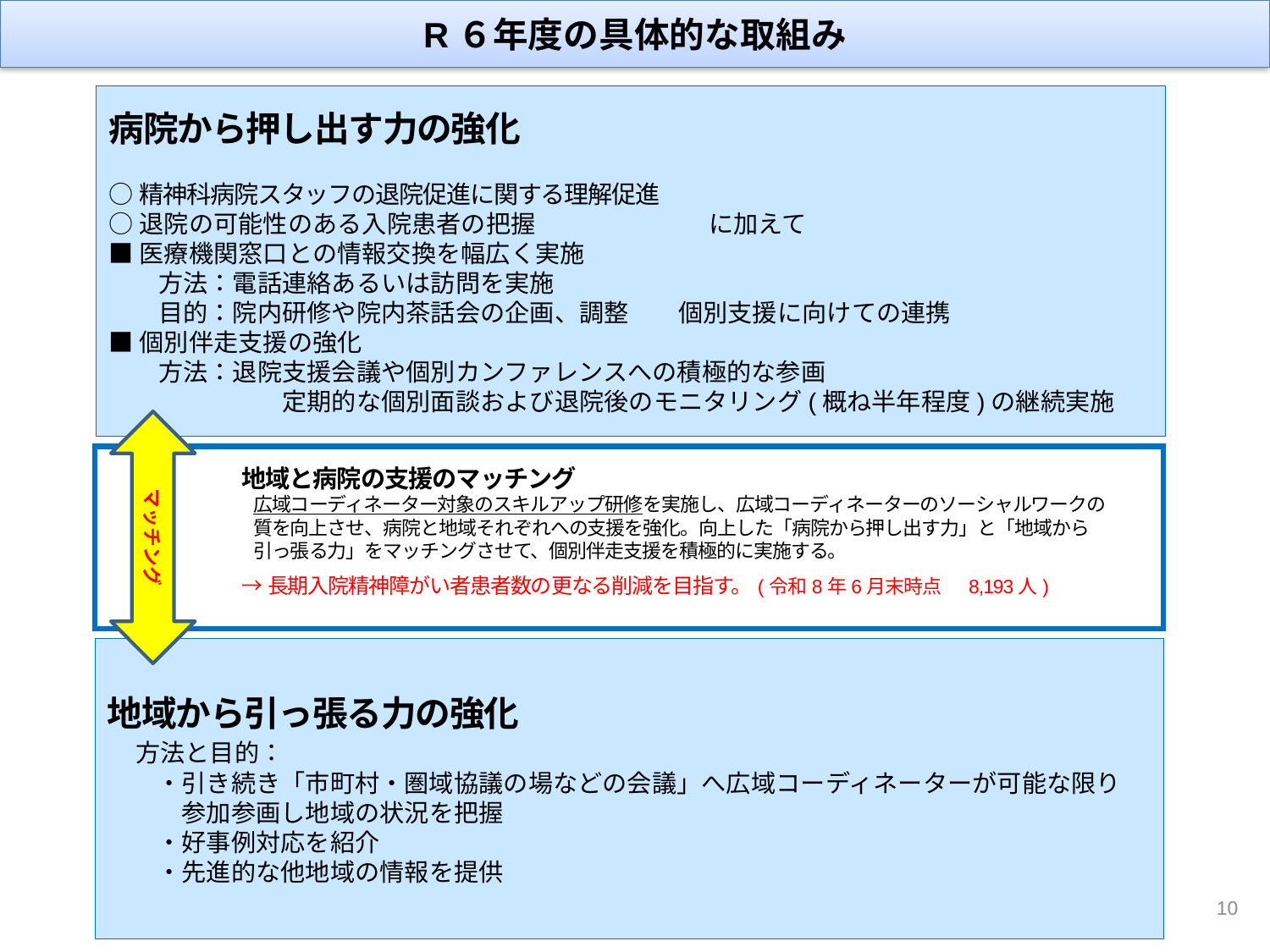

R６年度の具体的な取組み
病院から押し出す力の強化
○精神科病院スタッフの退院促進に関する理解促進
○退院の可能性のある入院患者の把握　　　　　　　に加えて
■医療機関窓口との情報交換を幅広く実施
　　方法：電話連絡あるいは訪問を実施
　　目的：院内研修や院内茶話会の企画、調整　　個別支援に向けての連携
■個別伴走支援の強化
　　方法：退院支援会議や個別カンファレンスへの積極的な参画
　　　　　　　定期的な個別面談および退院後のモニタリング(概ね半年程度)の継続実施
マッチング

地域と病院の支援のマッチング
広域コーディネーター対象のスキルアップ研修を実施し、広域コーディネーターのソーシャルワークの質を向上させ、病院と地域それぞれへの支援を強化。向上した「病院から押し出す力」と「地域から引っ張る力」をマッチングさせて、個別伴走支援を積極的に実施する。
→長期入院精神障がい者患者数の更なる削減を目指す。(令和8年6月末時点 　8,193人)
地域から引っ張る力の強化
　方法と目的：
　　・引き続き「市町村・圏域協議の場などの会議」へ広域コーディネーターが可能な限り
　　　参加参画し地域の状況を把握
　　・好事例対応を紹介
　　・先進的な他地域の情報を提供
10